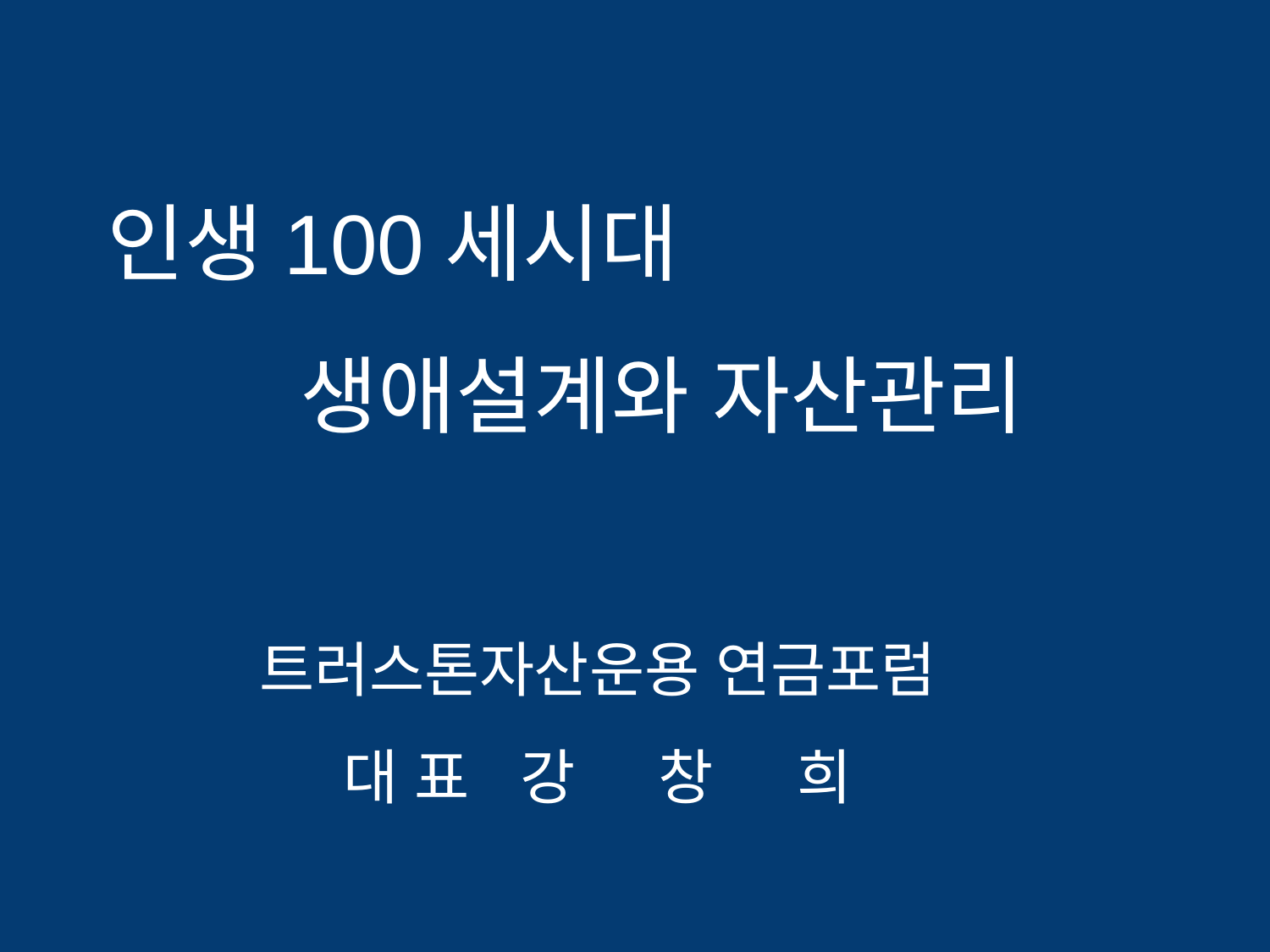

인생100세시대
          생애설계와 자산관리
트러스톤자산운용 연금포럼
대 표   강     창     희